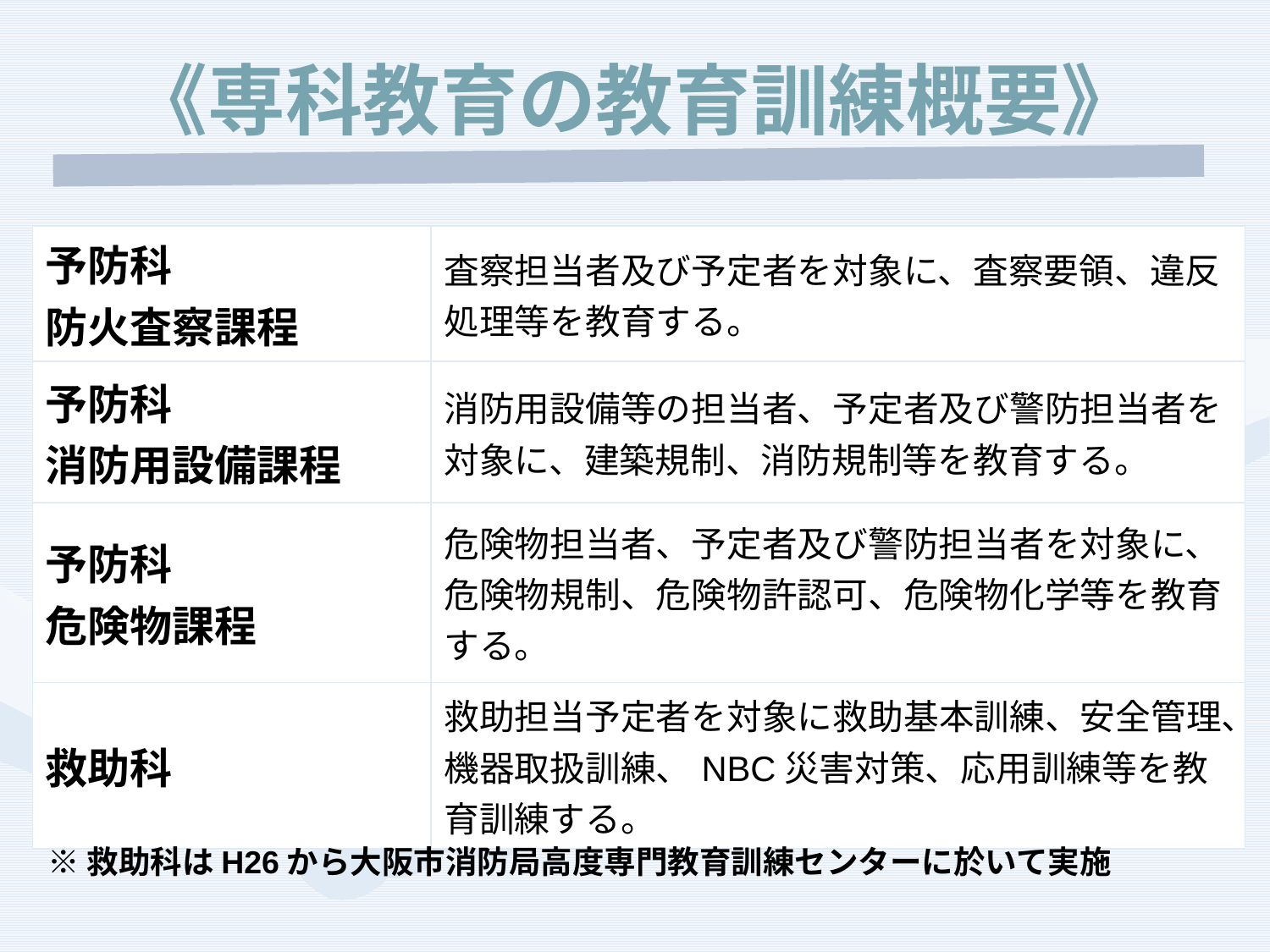

# 《専科教育の教育訓練概要》
| 予防科 防火査察課程 | 査察担当者及び予定者を対象に、査察要領、違反処理等を教育する。 |
| --- | --- |
| 予防科 消防用設備課程 | 消防用設備等の担当者、予定者及び警防担当者を対象に、建築規制、消防規制等を教育する。 |
| 予防科 危険物課程 | 危険物担当者、予定者及び警防担当者を対象に、危険物規制、危険物許認可、危険物化学等を教育する。 |
| 救助科 | 救助担当予定者を対象に救助基本訓練、安全管理、機器取扱訓練、NBC災害対策、応用訓練等を教育訓練する。 |
※救助科はH26から大阪市消防局高度専門教育訓練センターに於いて実施